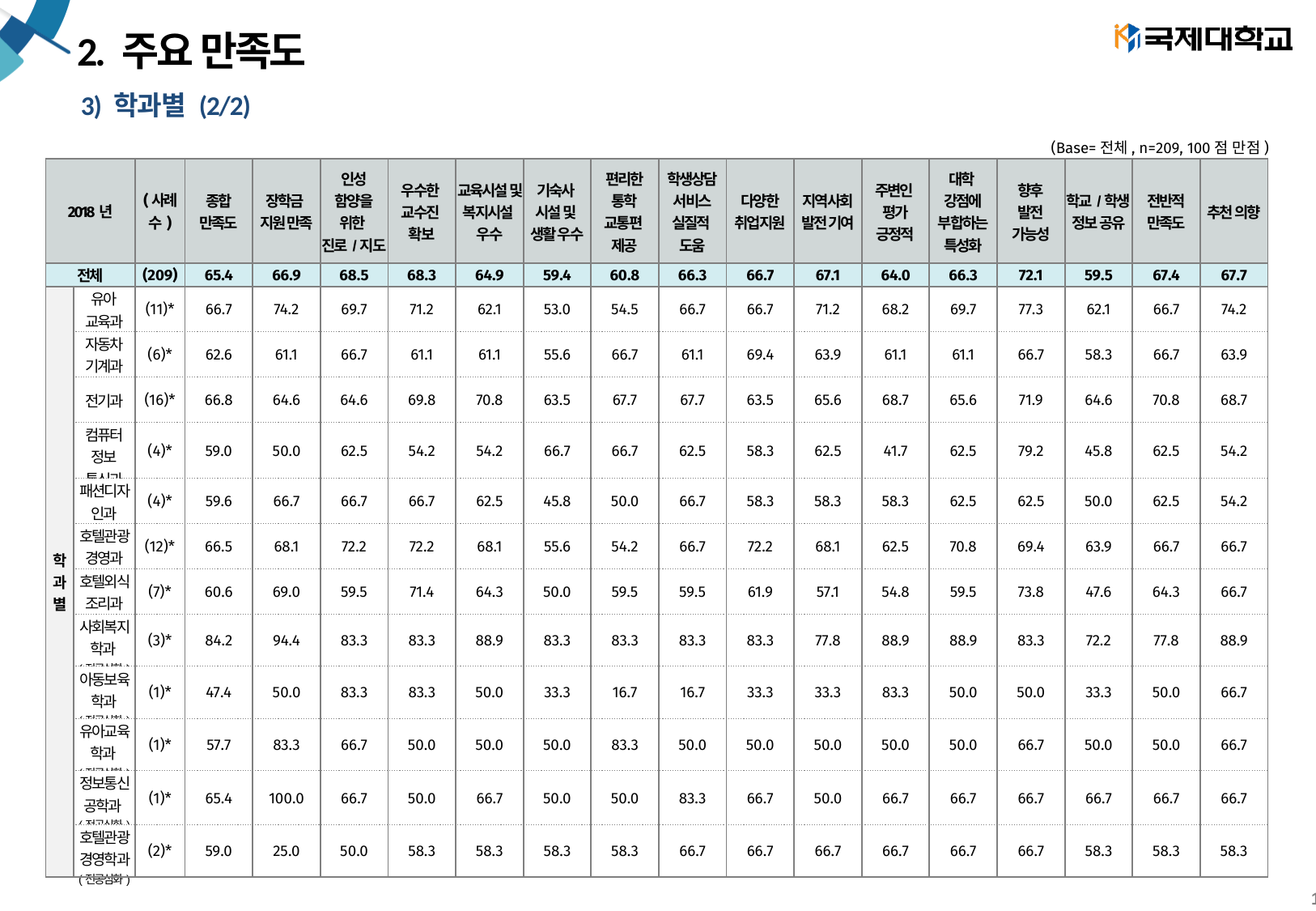

# 2. 주요 만족도
3) 학과별 (2/2)
(Base=전체, n=209, 100점 만점)
| 2018년 |  | (사례수) | 종합 만족도 | 장학금 지원 만족 | 인성 함양을 위한 진로/지도 | 우수한 교수진 확보 | 교육시설 및 복지시설 우수 | 기숙사 시설 및 생활 우수 | 편리한 통학 교통편 제공 | 학생상담 서비스 실질적 도움 | 다양한 취업지원 | 지역사회 발전 기여 | 주변인 평가 긍정적 | 대학 강점에 부합하는 특성화 | 향후 발전 가능성 | 학교/학생 정보 공유 | 전반적 만족도 | 추천 의향 |
| --- | --- | --- | --- | --- | --- | --- | --- | --- | --- | --- | --- | --- | --- | --- | --- | --- | --- | --- |
| 전체 |  | (209) | 65.4 | 66.9 | 68.5 | 68.3 | 64.9 | 59.4 | 60.8 | 66.3 | 66.7 | 67.1 | 64.0 | 66.3 | 72.1 | 59.5 | 67.4 | 67.7 |
| 학 과 별 | 유아 교육과 | (11)\* | 66.7 | 74.2 | 69.7 | 71.2 | 62.1 | 53.0 | 54.5 | 66.7 | 66.7 | 71.2 | 68.2 | 69.7 | 77.3 | 62.1 | 66.7 | 74.2 |
|  | 자동차 기계과 | (6)\* | 62.6 | 61.1 | 66.7 | 61.1 | 61.1 | 55.6 | 66.7 | 61.1 | 69.4 | 63.9 | 61.1 | 61.1 | 66.7 | 58.3 | 66.7 | 63.9 |
|  | 전기과 | (16)\* | 66.8 | 64.6 | 64.6 | 69.8 | 70.8 | 63.5 | 67.7 | 67.7 | 63.5 | 65.6 | 68.7 | 65.6 | 71.9 | 64.6 | 70.8 | 68.7 |
|  | 컴퓨터 정보 통신과 | (4)\* | 59.0 | 50.0 | 62.5 | 54.2 | 54.2 | 66.7 | 66.7 | 62.5 | 58.3 | 62.5 | 41.7 | 62.5 | 79.2 | 45.8 | 62.5 | 54.2 |
|  | 패션디자인과 | (4)\* | 59.6 | 66.7 | 66.7 | 66.7 | 62.5 | 45.8 | 50.0 | 66.7 | 58.3 | 58.3 | 58.3 | 62.5 | 62.5 | 50.0 | 62.5 | 54.2 |
|  | 호텔관광경영과 | (12)\* | 66.5 | 68.1 | 72.2 | 72.2 | 68.1 | 55.6 | 54.2 | 66.7 | 72.2 | 68.1 | 62.5 | 70.8 | 69.4 | 63.9 | 66.7 | 66.7 |
|  | 호텔외식조리과 | (7)\* | 60.6 | 69.0 | 59.5 | 71.4 | 64.3 | 50.0 | 59.5 | 59.5 | 61.9 | 57.1 | 54.8 | 59.5 | 73.8 | 47.6 | 64.3 | 66.7 |
|  | 사회복지학과 (전공심화) | (3)\* | 84.2 | 94.4 | 83.3 | 83.3 | 88.9 | 83.3 | 83.3 | 83.3 | 83.3 | 77.8 | 88.9 | 88.9 | 83.3 | 72.2 | 77.8 | 88.9 |
|  | 아동보육학과 (전공심화) | (1)\* | 47.4 | 50.0 | 83.3 | 83.3 | 50.0 | 33.3 | 16.7 | 16.7 | 33.3 | 33.3 | 83.3 | 50.0 | 50.0 | 33.3 | 50.0 | 66.7 |
|  | 유아교육학과 (전공심화) | (1)\* | 57.7 | 83.3 | 66.7 | 50.0 | 50.0 | 50.0 | 83.3 | 50.0 | 50.0 | 50.0 | 50.0 | 50.0 | 66.7 | 50.0 | 50.0 | 66.7 |
|  | 정보통신공학과 (전공심화) | (1)\* | 65.4 | 100.0 | 66.7 | 50.0 | 66.7 | 50.0 | 50.0 | 83.3 | 66.7 | 50.0 | 66.7 | 66.7 | 66.7 | 66.7 | 66.7 | 66.7 |
|  | 호텔관광경영학과 (전공심화) | (2)\* | 59.0 | 25.0 | 50.0 | 58.3 | 58.3 | 58.3 | 58.3 | 66.7 | 66.7 | 66.7 | 66.7 | 66.7 | 66.7 | 58.3 | 58.3 | 58.3 |